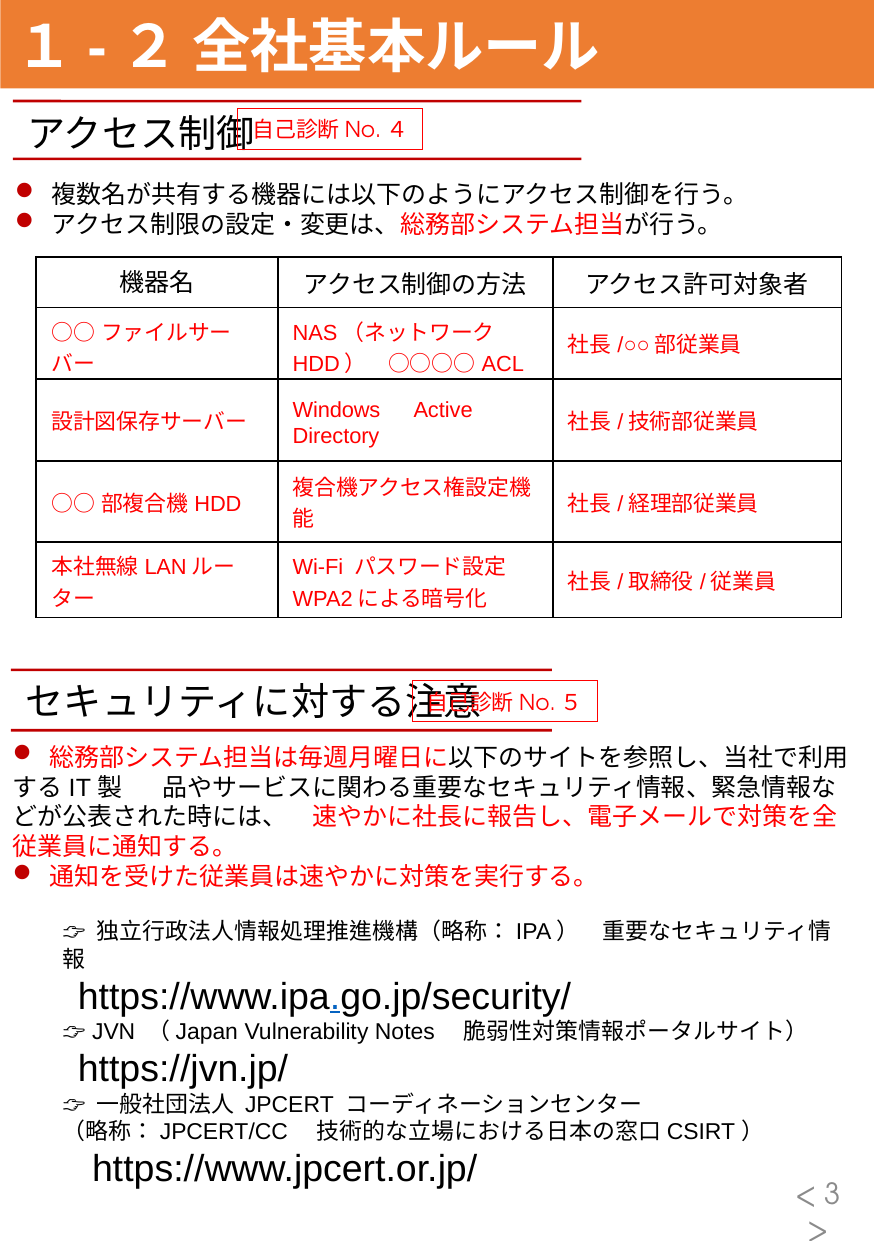

１-２ 全社基本ルール

アクセス制御

自己診断No.４
 複数名が共有する機器には以下のようにアクセス制御を行う。
 アクセス制限の設定・変更は、総務部システム担当が行う。
| 機器名 | アクセス制御の方法 | アクセス許可対象者 |
| --- | --- | --- |
| ○○ファイルサーバー | NAS（ネットワークHDD）　○○○○ACL | 社長/○○部従業員 |
| 設計図保存サーバー | Windows　Active Directory | 社長/技術部従業員 |
| ○○部複合機HDD | 複合機アクセス権設定機能 | 社長/経理部従業員 |
| 本社無線LANルーター | Wi-Fi パスワード設定 WPA2による暗号化 | 社長/取締役/従業員 |

セキュリティに対する注意

自己診断No.５
 総務部システム担当は毎週月曜日に以下のサイトを参照し、当社で利用するIT製	品やサービスに関わる重要なセキュリティ情報、緊急情報などが公表された時には、	速やかに社長に報告し、電子メールで対策を全従業員に通知する。
 通知を受けた従業員は速やかに対策を実行する。
👉 独立行政法人情報処理推進機構（略称：IPA）　重要なセキュリティ情報
	https://www.ipa.go.jp/security/
👉 JVN （Japan Vulnerability Notes　脆弱性対策情報ポータルサイト）
	https://jvn.jp/
👉 一般社団法人 JPCERT コーディネーションセンター
（略称：JPCERT/CC　技術的な立場における日本の窓口CSIRT）
 	https://www.jpcert.or.jp/

< 3 >